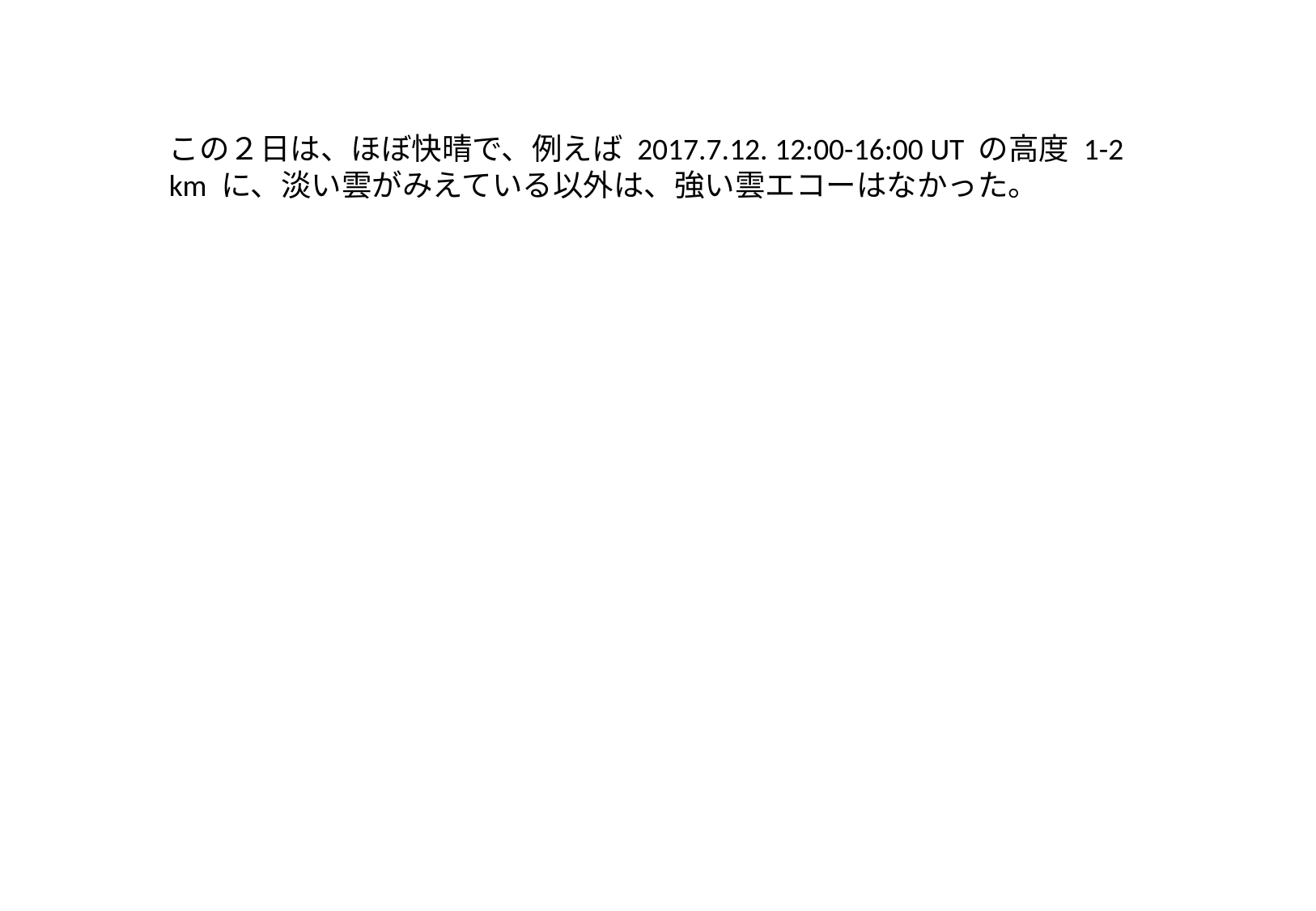

この２日は、ほぼ快晴で、例えば 2017.7.12. 12:00-16:00 UT の高度 1-2 km に、淡い雲がみえている以外は、強い雲エコーはなかった。